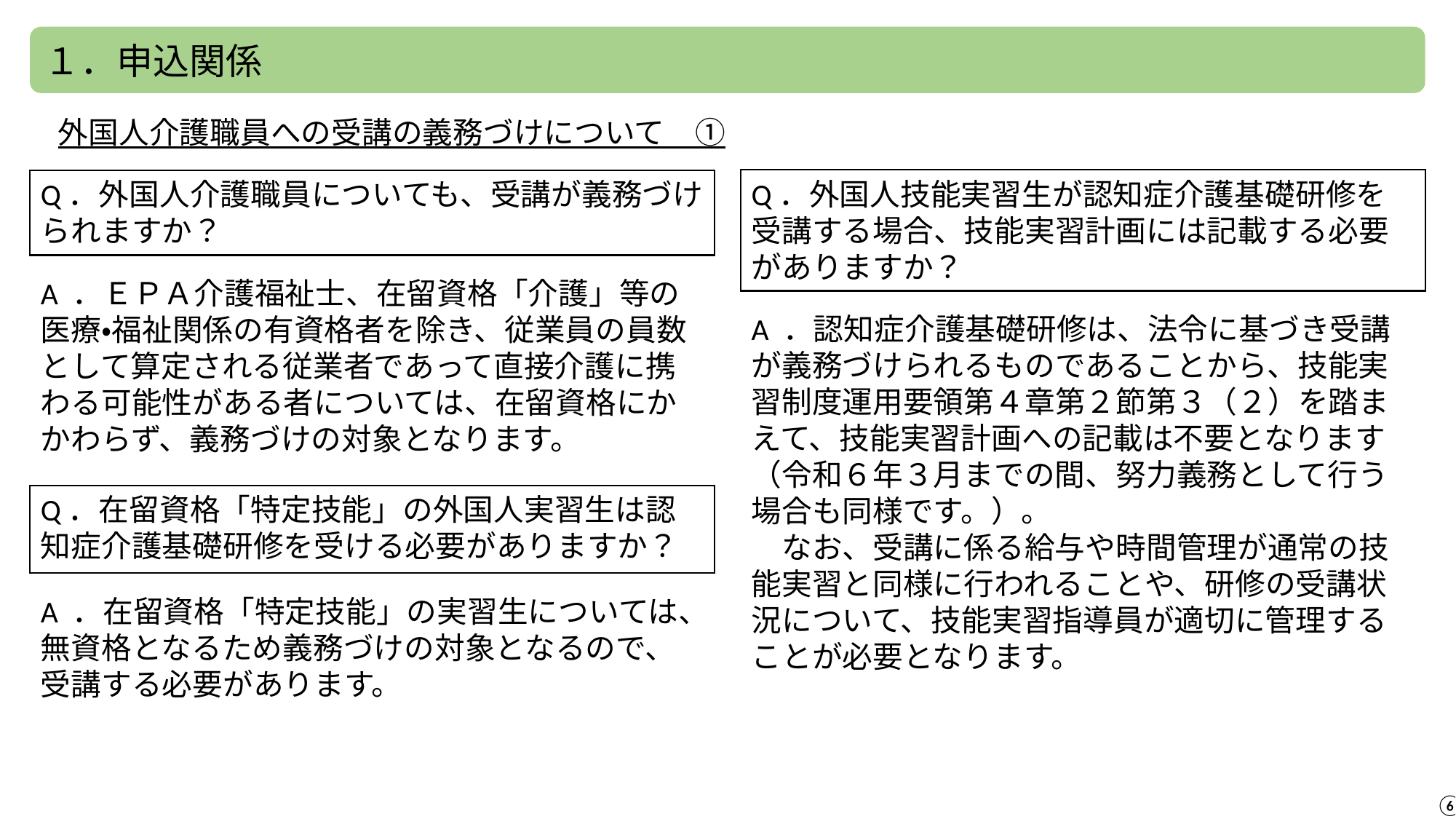

１．申込関係
外国人介護職員への受講の義務づけについて　①
Q．外国人技能実習生が認知症介護基礎研修を受講する場合、技能実習計画には記載する必要がありますか？

Q．外国人介護職員についても、受講が義務づけられますか？

A ．ＥＰＡ介護福祉士、在留資格「介護」等の医療・福祉関係の有資格者を除き、従業員の員数として算定される従業者であって直接介護に携わる可能性がある者については、在留資格にかかわらず、義務づけの対象となります。
A ．認知症介護基礎研修は、法令に基づき受講が義務づけられるものであることから、技能実習制度運用要領第４章第２節第３（２）を踏まえて、技能実習計画への記載は不要となります（令和６年３月までの間、努力義務として行う場合も同様です。）。
　なお、受講に係る給与や時間管理が通常の技能実習と同様に行われることや、研修の受講状況について、技能実習指導員が適切に管理することが必要となります。

Q．在留資格「特定技能」の外国人実習生は認知症介護基礎研修を受ける必要がありますか？
A ．在留資格「特定技能」の実習生については、無資格となるため義務づけの対象となるので、受講する必要があります。
⑥